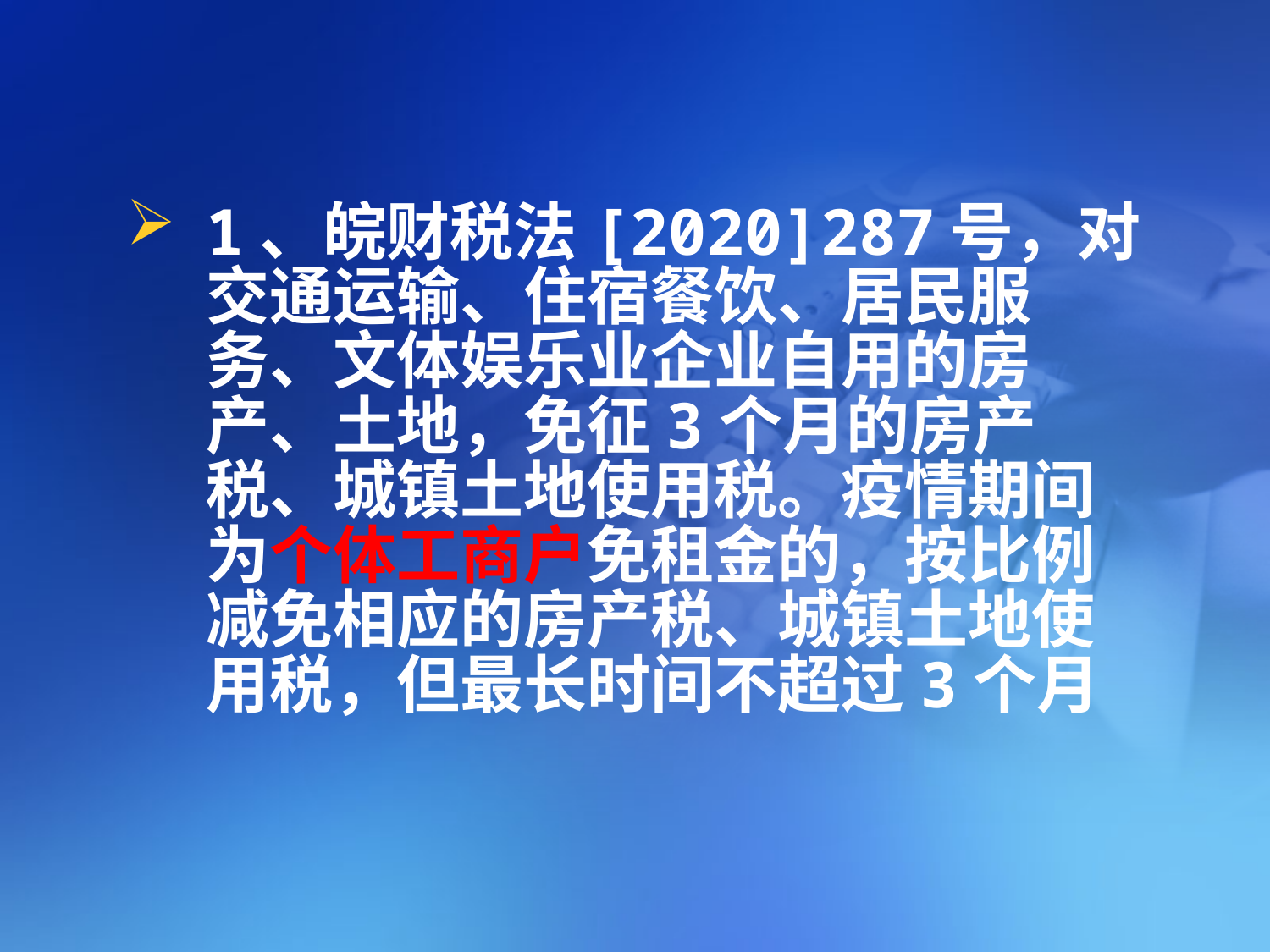

1、皖财税法[2020]287号，对交通运输、住宿餐饮、居民服务、文体娱乐业企业自用的房产、土地，免征3个月的房产税、城镇土地使用税。疫情期间为个体工商户免租金的，按比例减免相应的房产税、城镇土地使用税，但最长时间不超过3个月